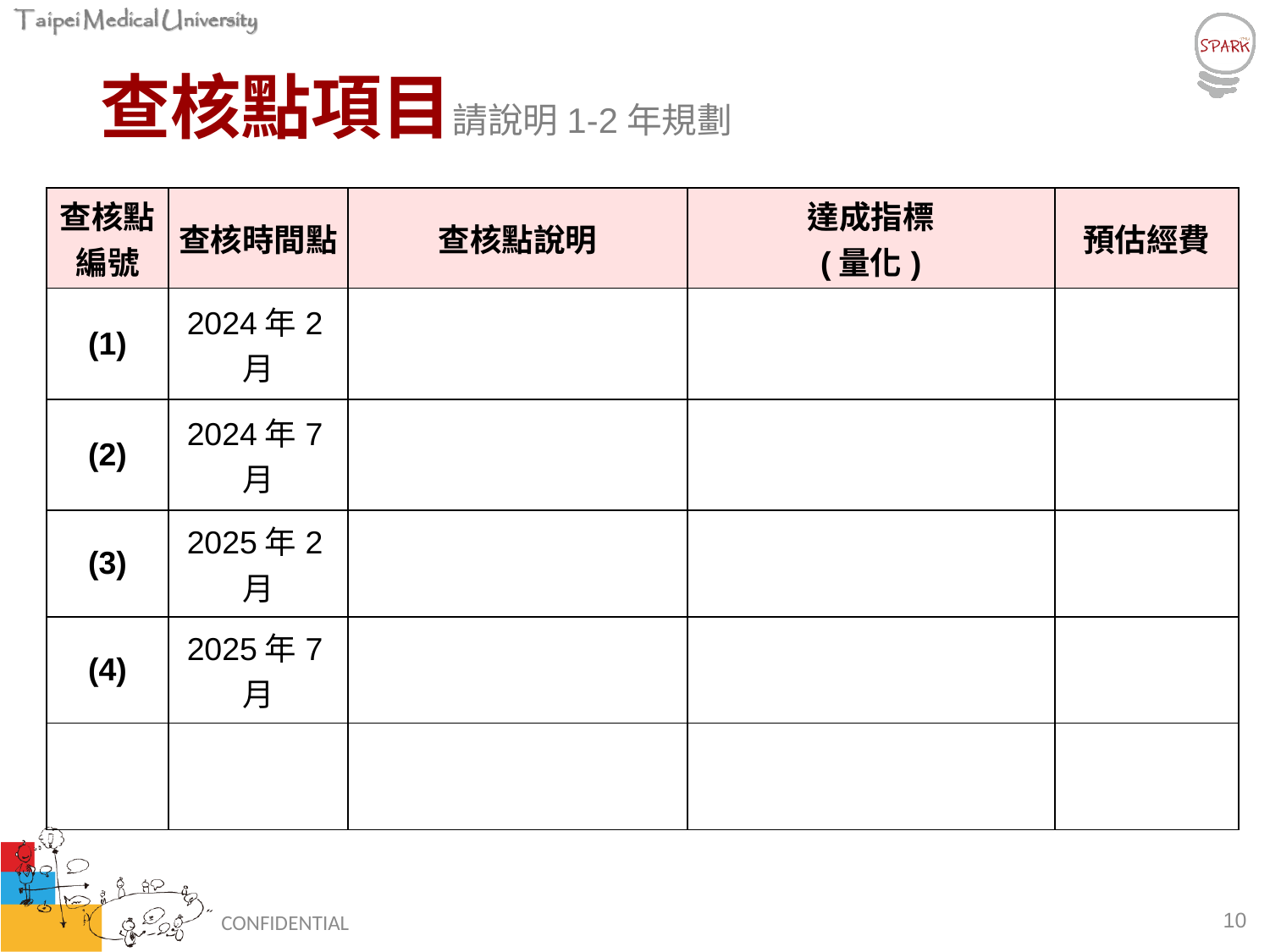

# 查核點項目請說明1-2年規劃
| 查核點 編號 | 查核時間點 | 查核點說明 | 達成指標 (量化) | 預估經費 |
| --- | --- | --- | --- | --- |
| (1) | 2024年2月 |  |  |  |
| (2) | 2024年7月 |  |  |  |
| (3) | 2025年2月 |  |  |  |
| (4) | 2025年7月 |  |  |  |
|  |  |  |  |  |
10
CONFIDENTIAL